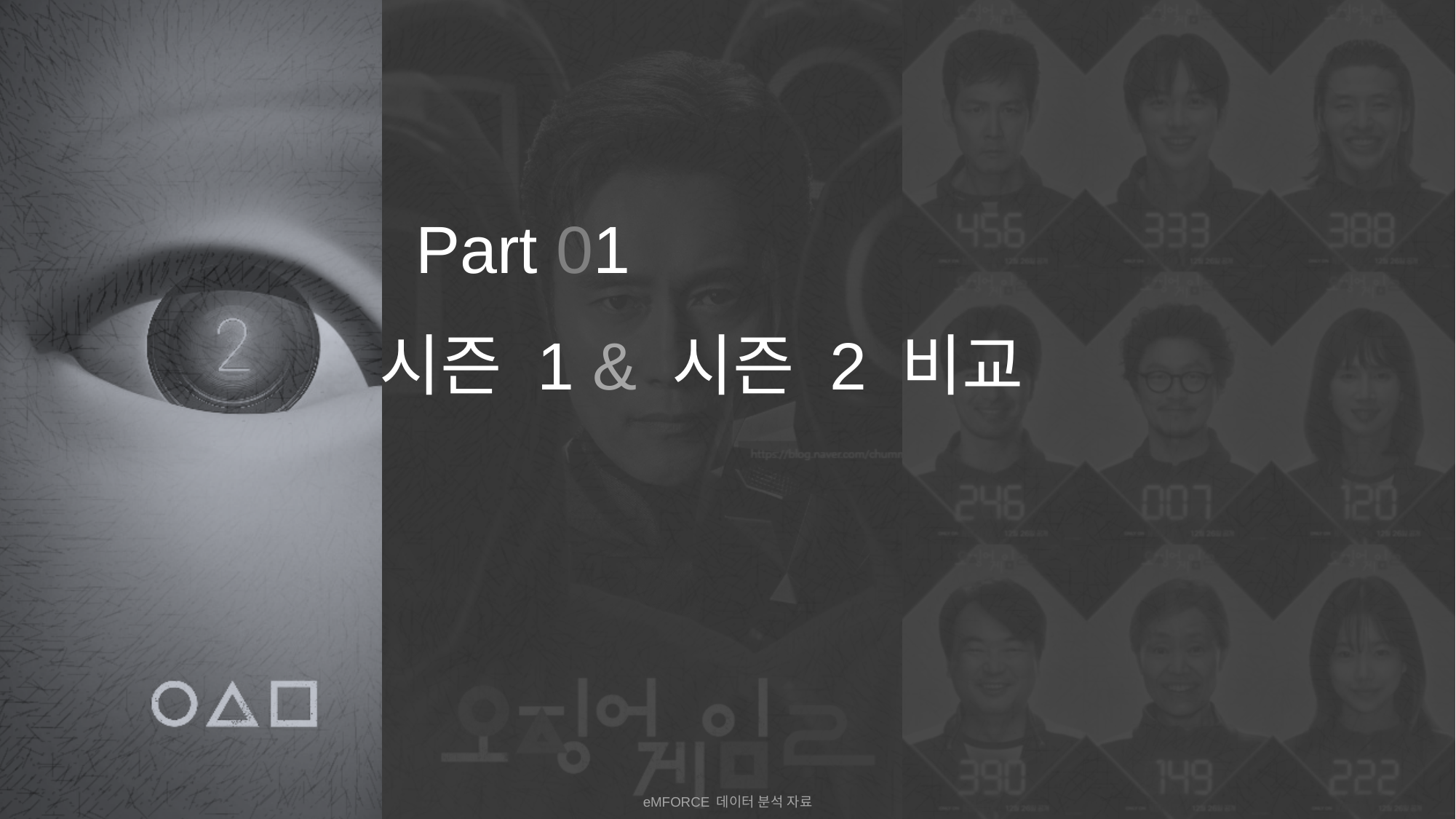

Part 01
시즌 1 & 시즌 2 비교
eMFORCE 데이터 분석 자료
4